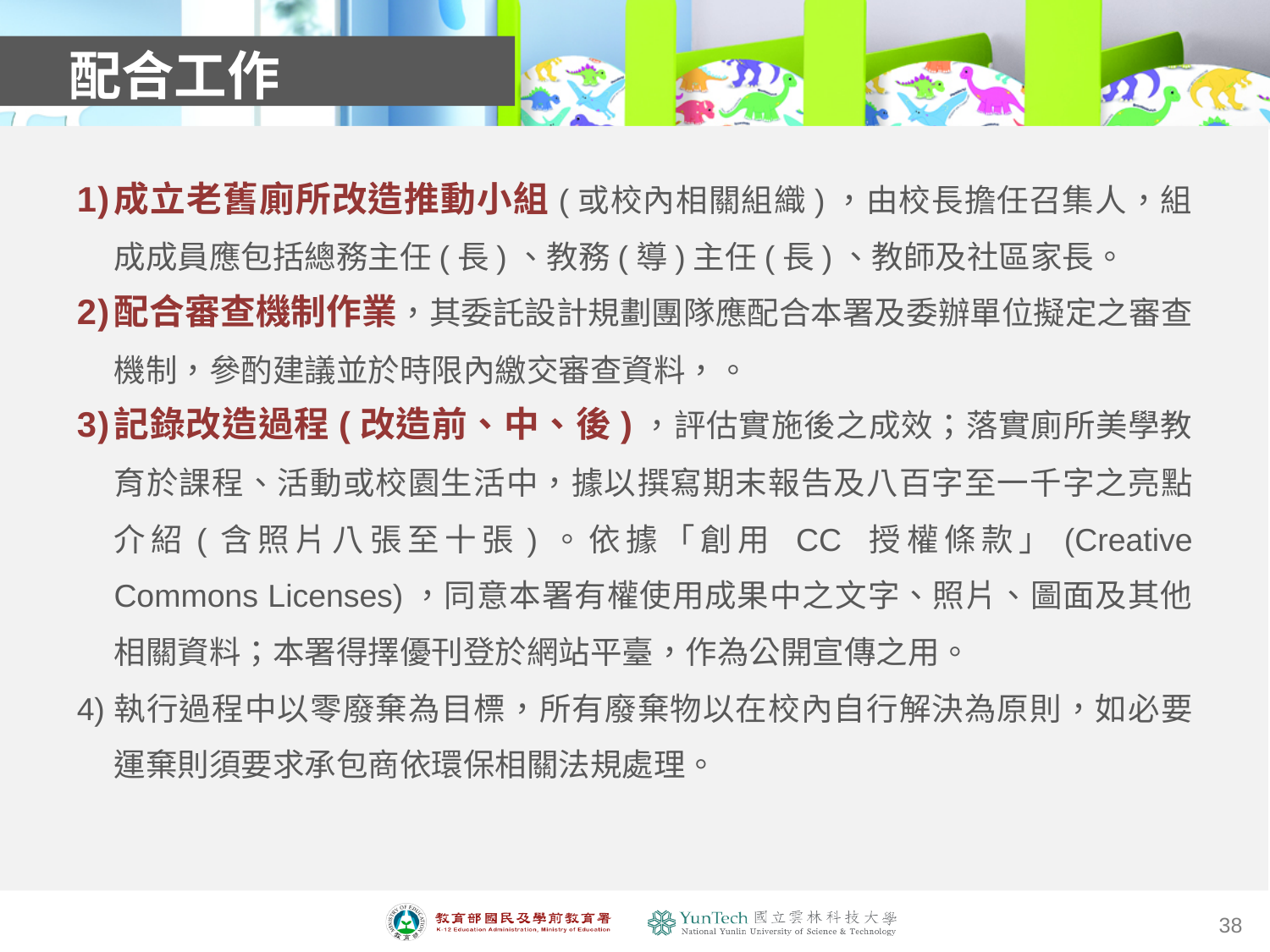

配合工作
成立老舊廁所改造推動小組(或校內相關組織)，由校長擔任召集人，組成成員應包括總務主任(長)、教務(導)主任(長)、教師及社區家長。
配合審查機制作業，其委託設計規劃團隊應配合本署及委辦單位擬定之審查機制，參酌建議並於時限內繳交審查資料，。
記錄改造過程(改造前、中、後)，評估實施後之成效；落實廁所美學教育於課程、活動或校園生活中，據以撰寫期末報告及八百字至一千字之亮點介紹(含照片八張至十張)。依據「創用 CC 授權條款」(Creative Commons Licenses)，同意本署有權使用成果中之文字、照片、圖面及其他相關資料；本署得擇優刊登於網站平臺，作為公開宣傳之用。
執行過程中以零廢棄為目標，所有廢棄物以在校內自行解決為原則，如必要運棄則須要求承包商依環保相關法規處理。